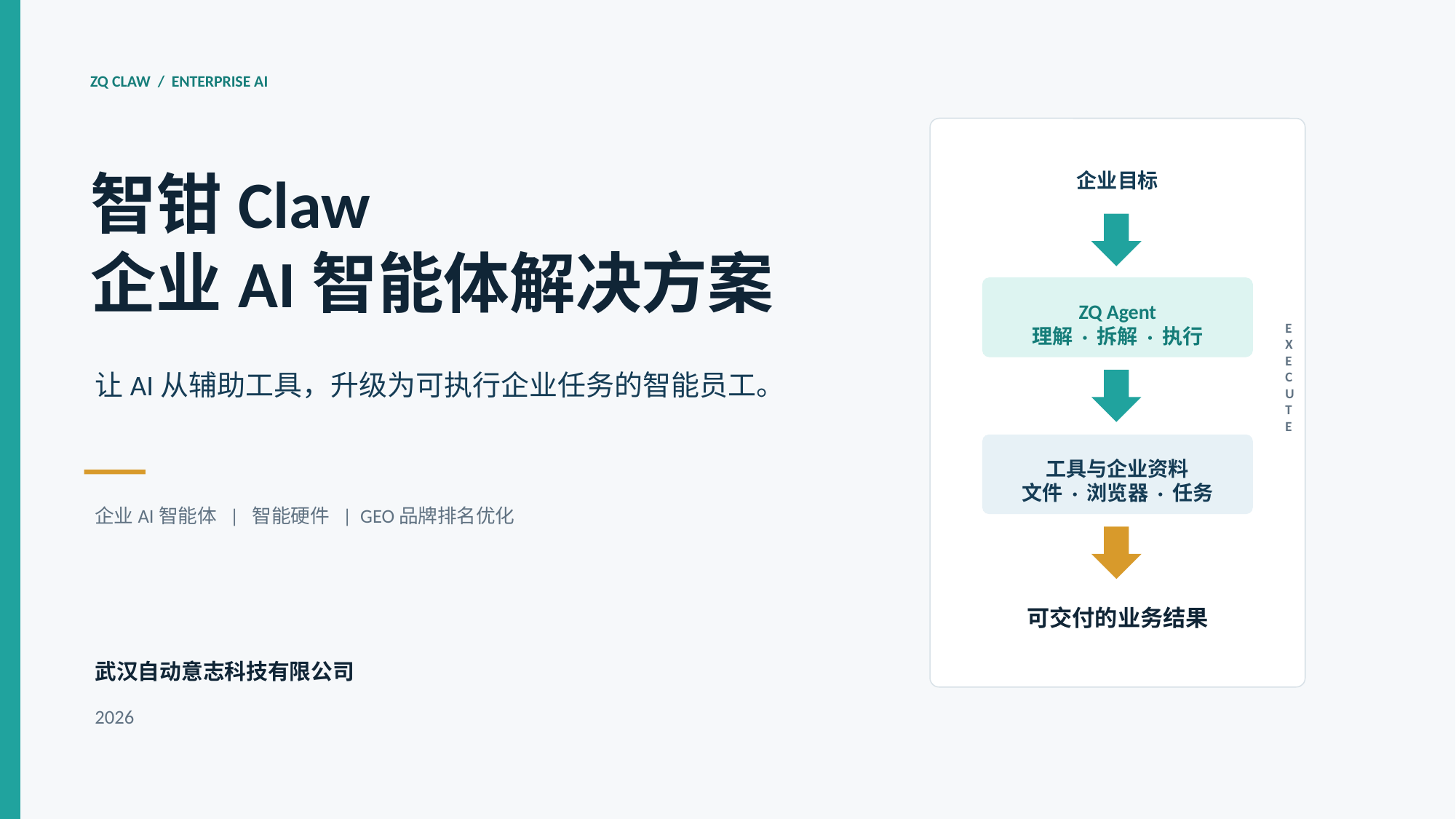

ZQ CLAW  /  ENTERPRISE AI

智钳Claw
企业AI智能体解决方案
企业目标

ZQ Agent
理解 · 拆解 · 执行
EXECUTE
让AI从辅助工具，升级为可执行企业任务的智能员工。

工具与企业资料
文件 · 浏览器 · 任务

企业AI智能体  |  智能硬件  |  GEO品牌排名优化

可交付的业务结果
武汉自动意志科技有限公司
2026